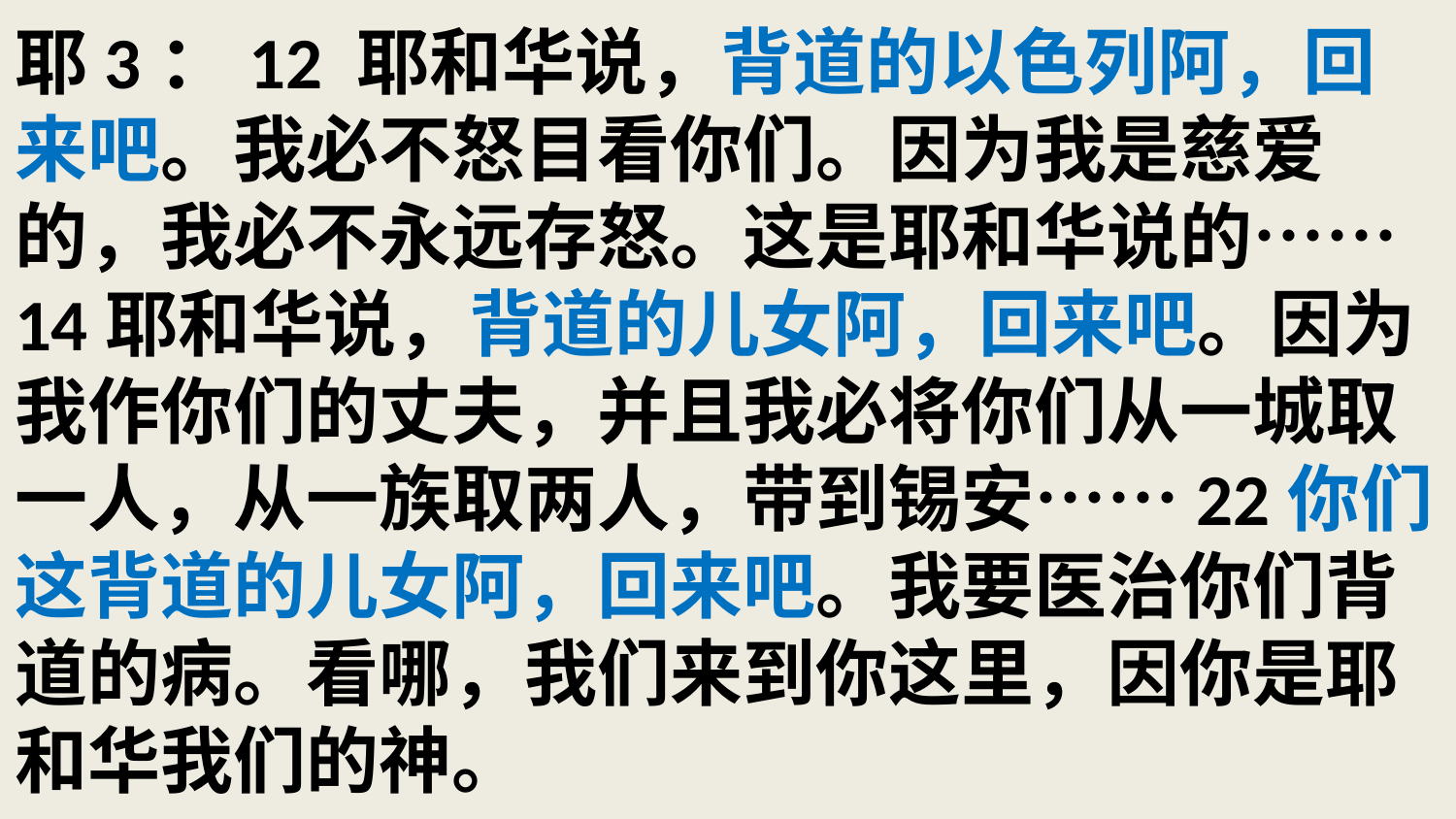

# 耶3：12 耶和华说，背道的以色列阿，回来吧。我必不怒目看你们。因为我是慈爱的，我必不永远存怒。这是耶和华说的……14耶和华说，背道的儿女阿，回来吧。因为我作你们的丈夫，并且我必将你们从一城取一人，从一族取两人，带到锡安……22你们这背道的儿女阿，回来吧。我要医治你们背道的病。看哪，我们来到你这里，因你是耶和华我们的神。